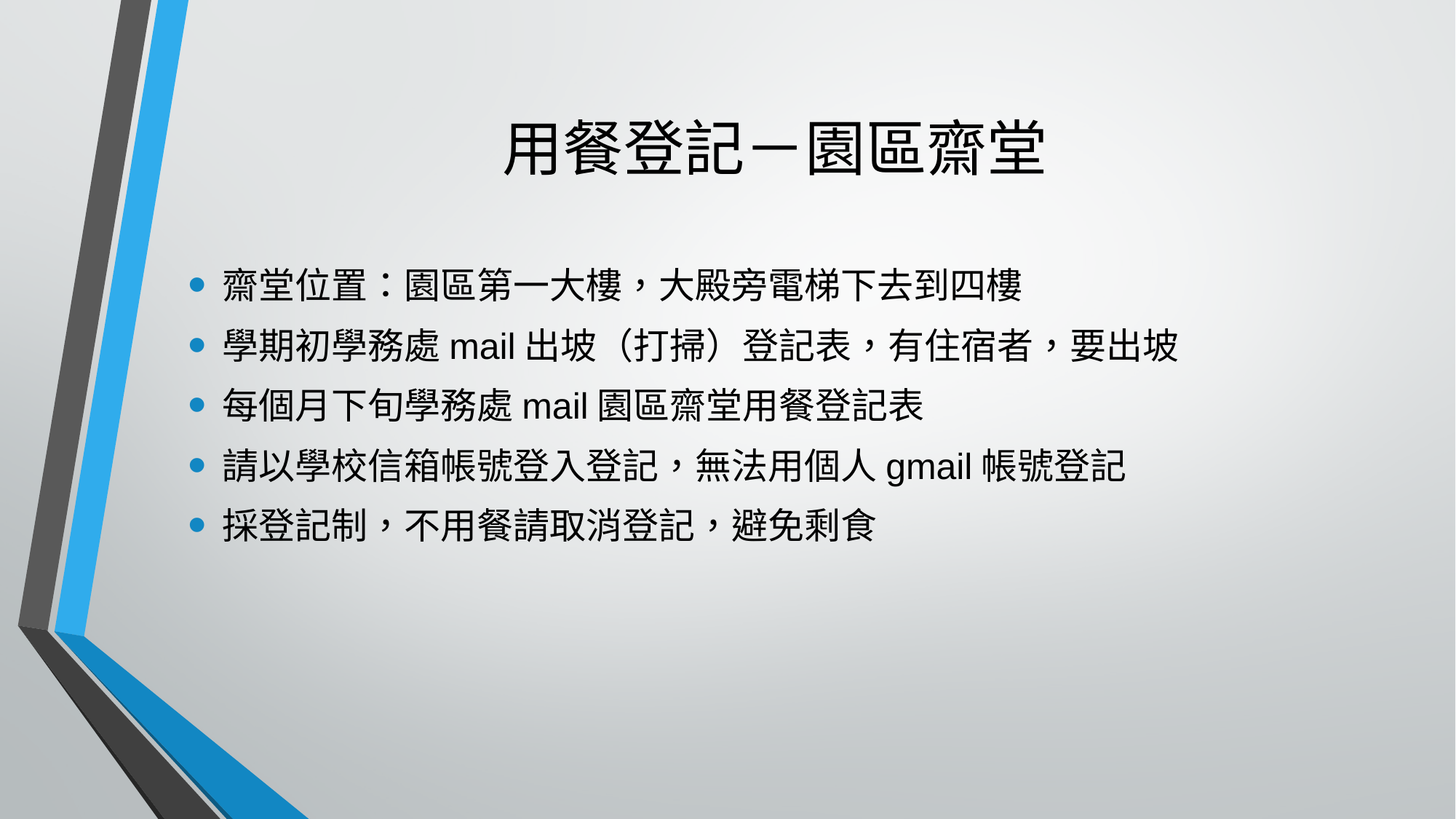

# 用餐登記－園區齋堂
齋堂位置：園區第一大樓，大殿旁電梯下去到四樓
學期初學務處mail出坡（打掃）登記表，有住宿者，要出坡
每個月下旬學務處mail園區齋堂用餐登記表
請以學校信箱帳號登入登記，無法用個人gmail帳號登記
採登記制，不用餐請取消登記，避免剩食